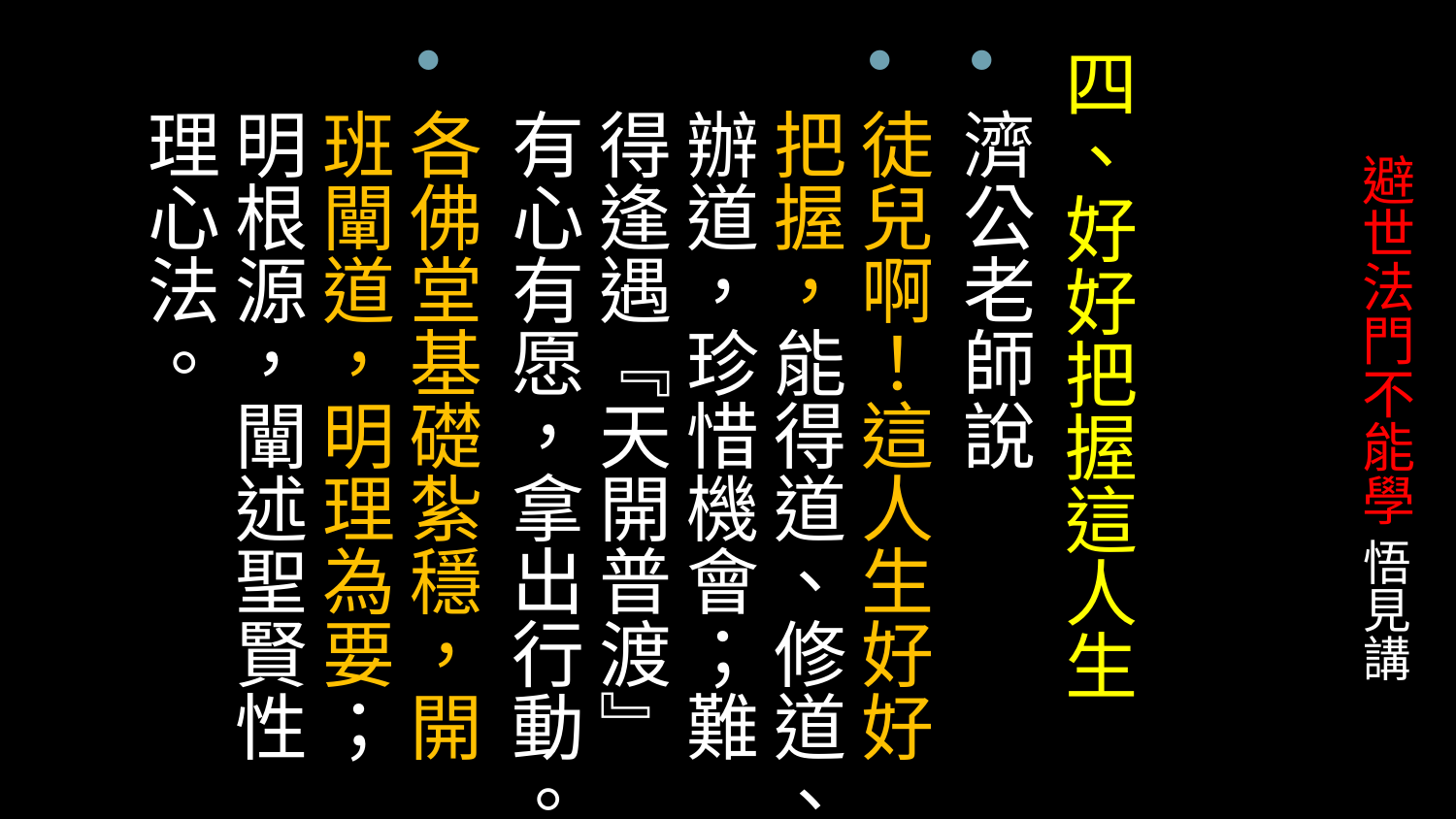

四、好好把握這人生
濟公老師說
徒兒啊！這人生好好把握，能得道、修道、辦道，珍惜機會；難得逢遇『天開普渡』有心有愿，拿出行動。
各佛堂基礎紮穩，開班闡道，明理為要；明根源，闡述聖賢性理心法。

# 避世法門不能學 悟見講